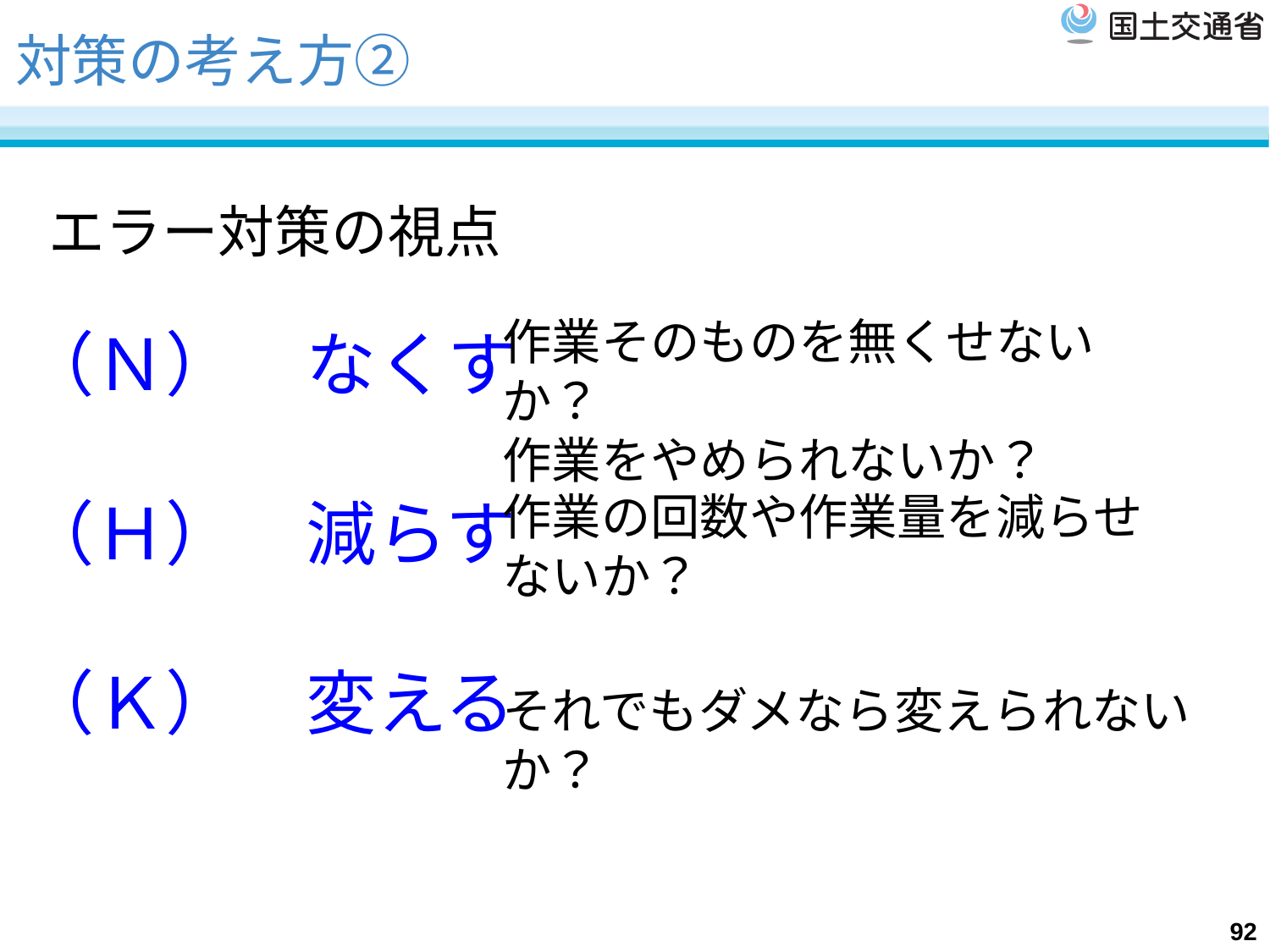

# 対策の考え方②
エラー対策の視点
作業そのものを無くせないか？
作業をやめられないか？
（Ｎ）　なくす

（Ｈ）　減らす

（Ｋ）　変える
作業の回数や作業量を減らせ
ないか？
それでもダメなら変えられないか？
92